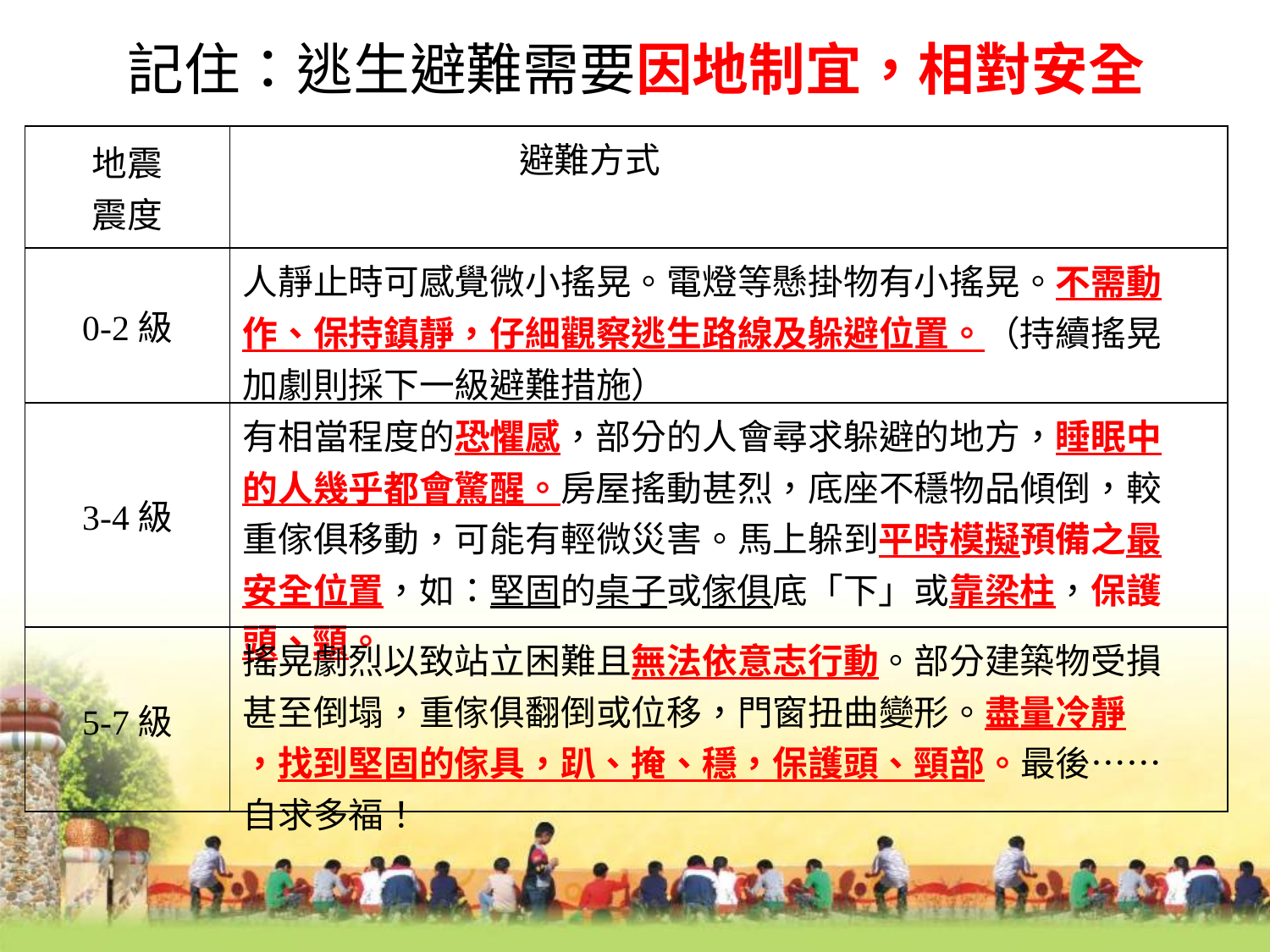

記住：逃生避難需要因地制宜，相對安全
| 地震 震度 | 避難方式 |
| --- | --- |
| 0-2級 | 人靜止時可感覺微小搖晃。電燈等懸掛物有小搖晃。不需動 作、保持鎮靜，仔細觀察逃生路線及躲避位置。（持續搖晃 加劇則採下一級避難措施） |
| 3-4級 | 有相當程度的恐懼感，部分的人會尋求躲避的地方，睡眠中 的人幾乎都會驚醒。房屋搖動甚烈，底座不穩物品傾倒，較 重傢俱移動，可能有輕微災害。馬上躲到平時模擬預備之最 安全位置，如：堅固的桌子或傢俱底「下」或靠梁柱，保護 頭、頸。 |
| 5-7級 | 搖晃劇烈以致站立困難且無法依意志行動。部分建築物受損 甚至倒塌，重傢俱翻倒或位移，門窗扭曲變形。盡量冷靜 ，找到堅固的傢具，趴、掩、穩，保護頭、頸部。最後…… 自求多福！ |